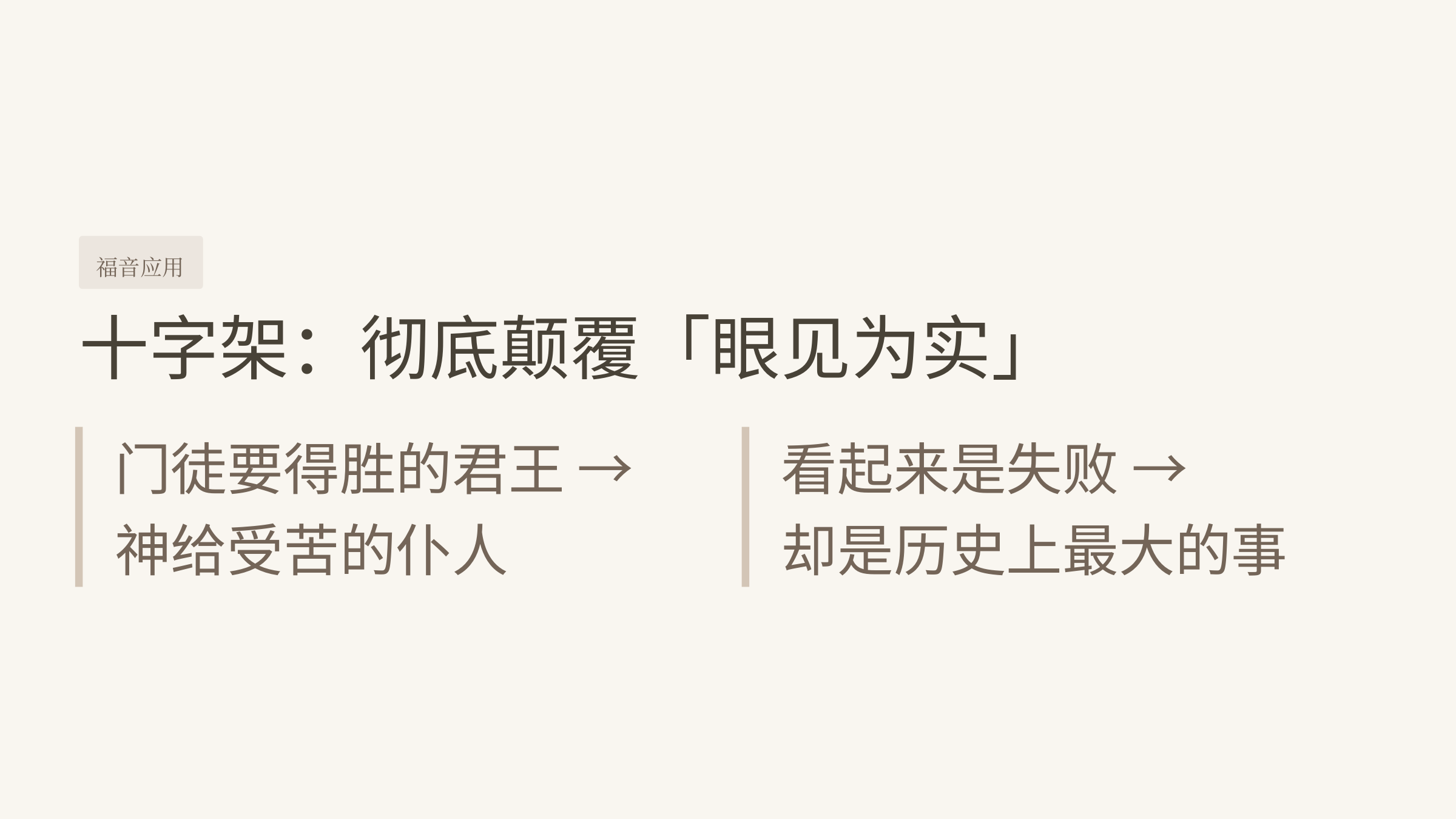

福音应用
十字架：彻底颠覆「眼见为实」

门徒要得胜的君王 →
看起来是失败 →
神给受苦的仆人
却是历史上最大的事